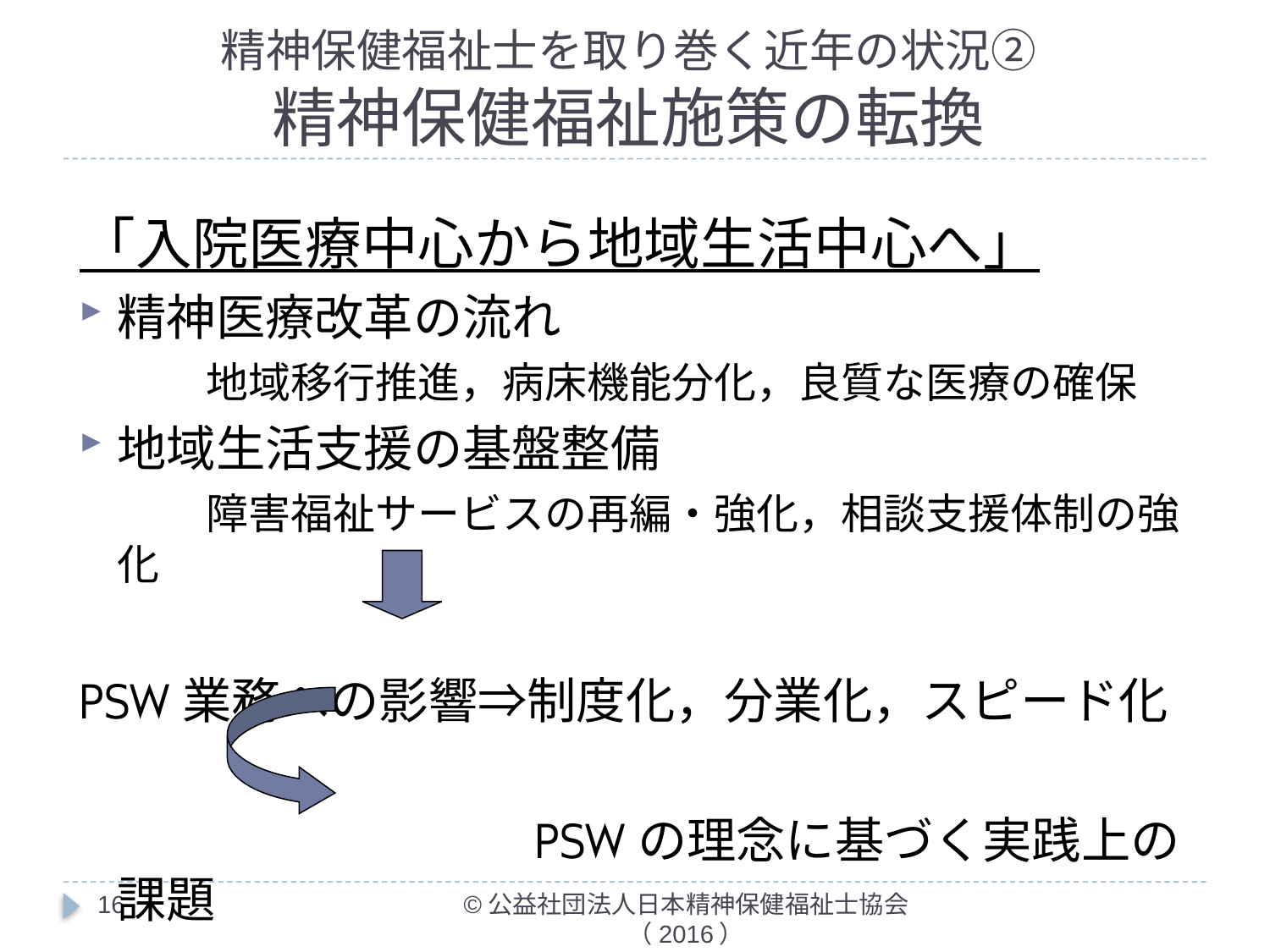

# 精神保健福祉士を取り巻く近年の状況② 精神保健福祉施策の転換
「入院医療中心から地域生活中心へ」
精神医療改革の流れ
　　　地域移行推進，病床機能分化，良質な医療の確保
地域生活支援の基盤整備
　　　障害福祉サービスの再編・強化，相談支援体制の強化

PSW業務への影響⇒制度化，分業化，スピード化

　　　　　　　　　PSWの理念に基づく実践上の課題

16
©公益社団法人日本精神保健福祉士協会（2016）